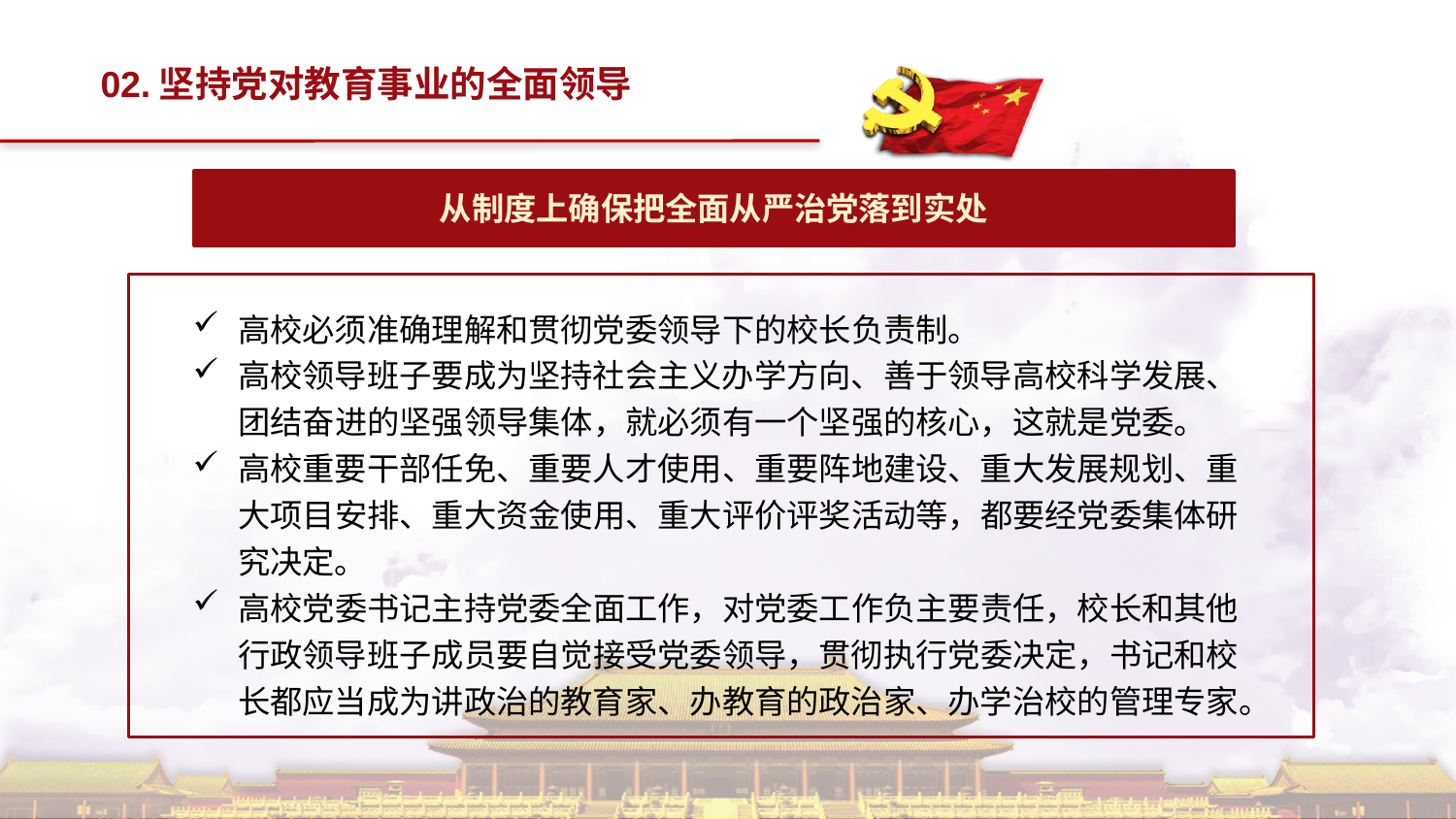

02.坚持党对教育事业的全面领导
从制度上确保把全面从严治党落到实处

高校必须准确理解和贯彻党委领导下的校长负责制。
高校领导班子要成为坚持社会主义办学方向、善于领导高校科学发展、团结奋进的坚强领导集体，就必须有一个坚强的核心，这就是党委。
高校重要干部任免、重要人才使用、重要阵地建设、重大发展规划、重大项目安排、重大资金使用、重大评价评奖活动等，都要经党委集体研究决定。
高校党委书记主持党委全面工作，对党委工作负主要责任，校长和其他行政领导班子成员要自觉接受党委领导，贯彻执行党委决定，书记和校长都应当成为讲政治的教育家、办教育的政治家、办学治校的管理专家。